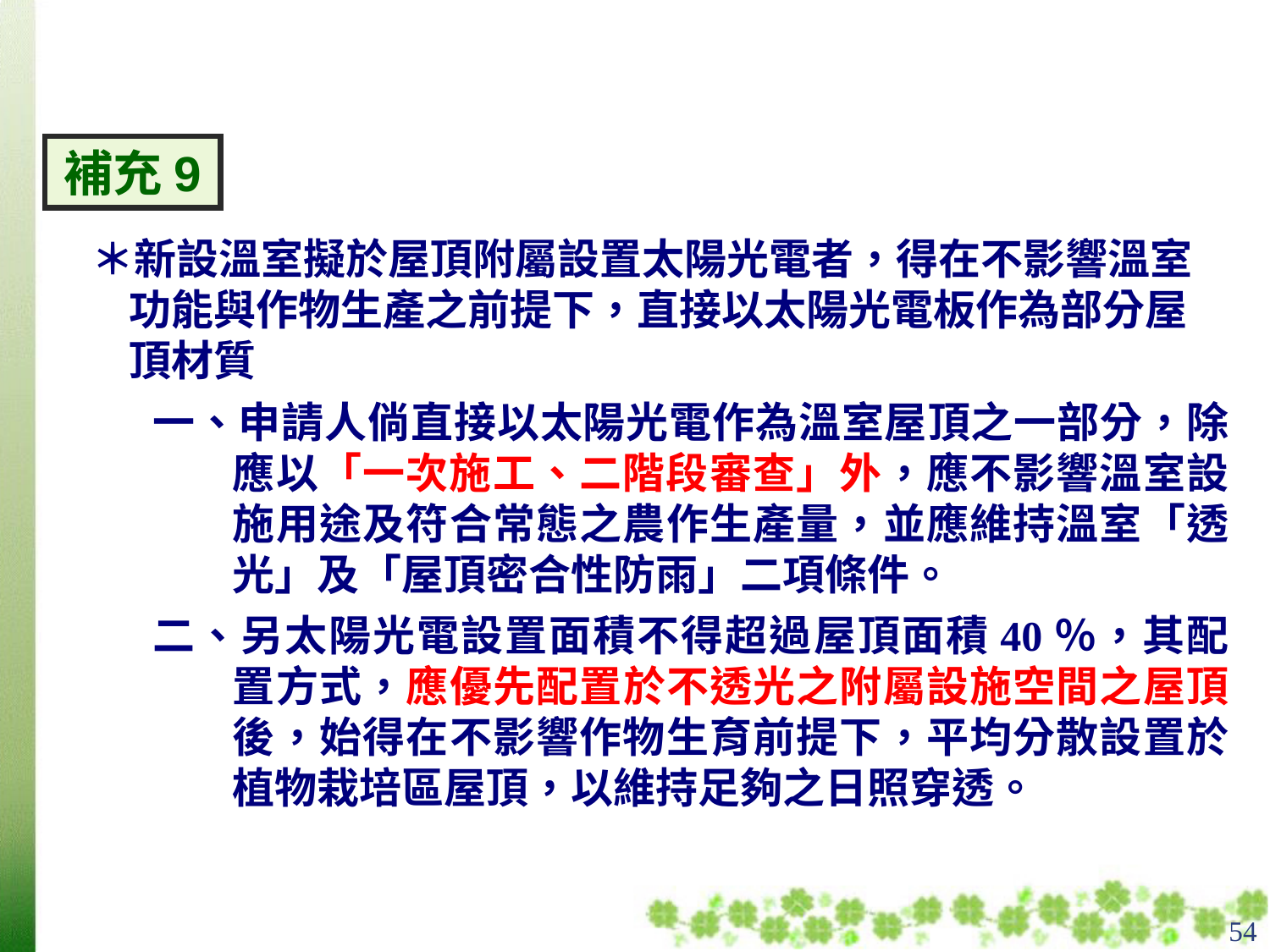

補充9
＊新設溫室擬於屋頂附屬設置太陽光電者，得在不影響溫室功能與作物生產之前提下，直接以太陽光電板作為部分屋頂材質
一、申請人倘直接以太陽光電作為溫室屋頂之一部分，除應以「一次施工、二階段審查」外，應不影響溫室設施用途及符合常態之農作生產量，並應維持溫室「透光」及「屋頂密合性防雨」二項條件。
二、另太陽光電設置面積不得超過屋頂面積40％，其配置方式，應優先配置於不透光之附屬設施空間之屋頂後，始得在不影響作物生育前提下，平均分散設置於植物栽培區屋頂，以維持足夠之日照穿透。
54